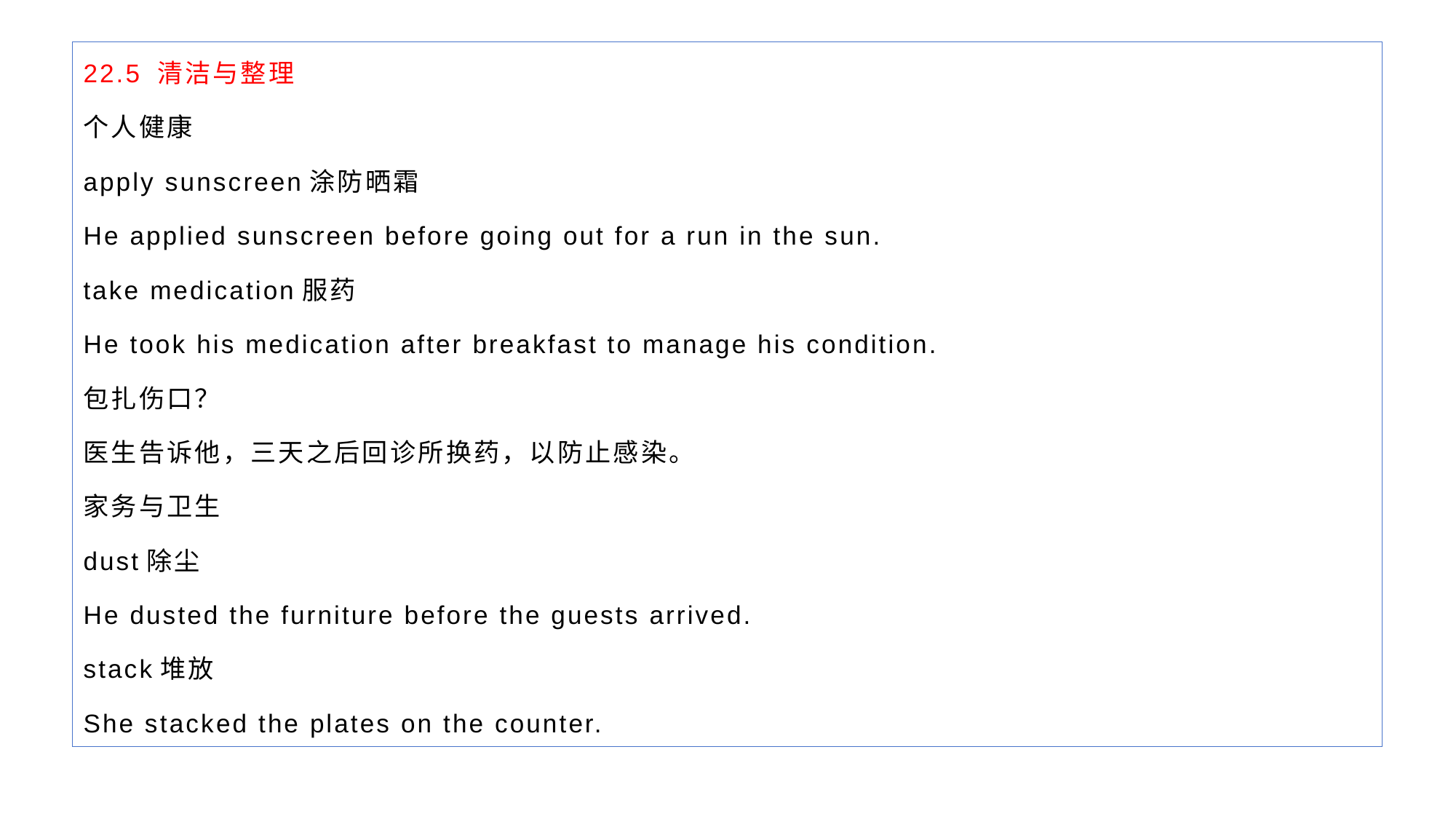

22.5 清洁与整理
个人健康
apply sunscreen涂防晒霜
He applied sunscreen before going out for a run in the sun.
take medication服药
He took his medication after breakfast to manage his condition.
包扎伤口？
医生告诉他，三天之后回诊所换药，以防止感染。
家务与卫生
dust除尘
He dusted the furniture before the guests arrived.
stack堆放
She stacked the plates on the counter.